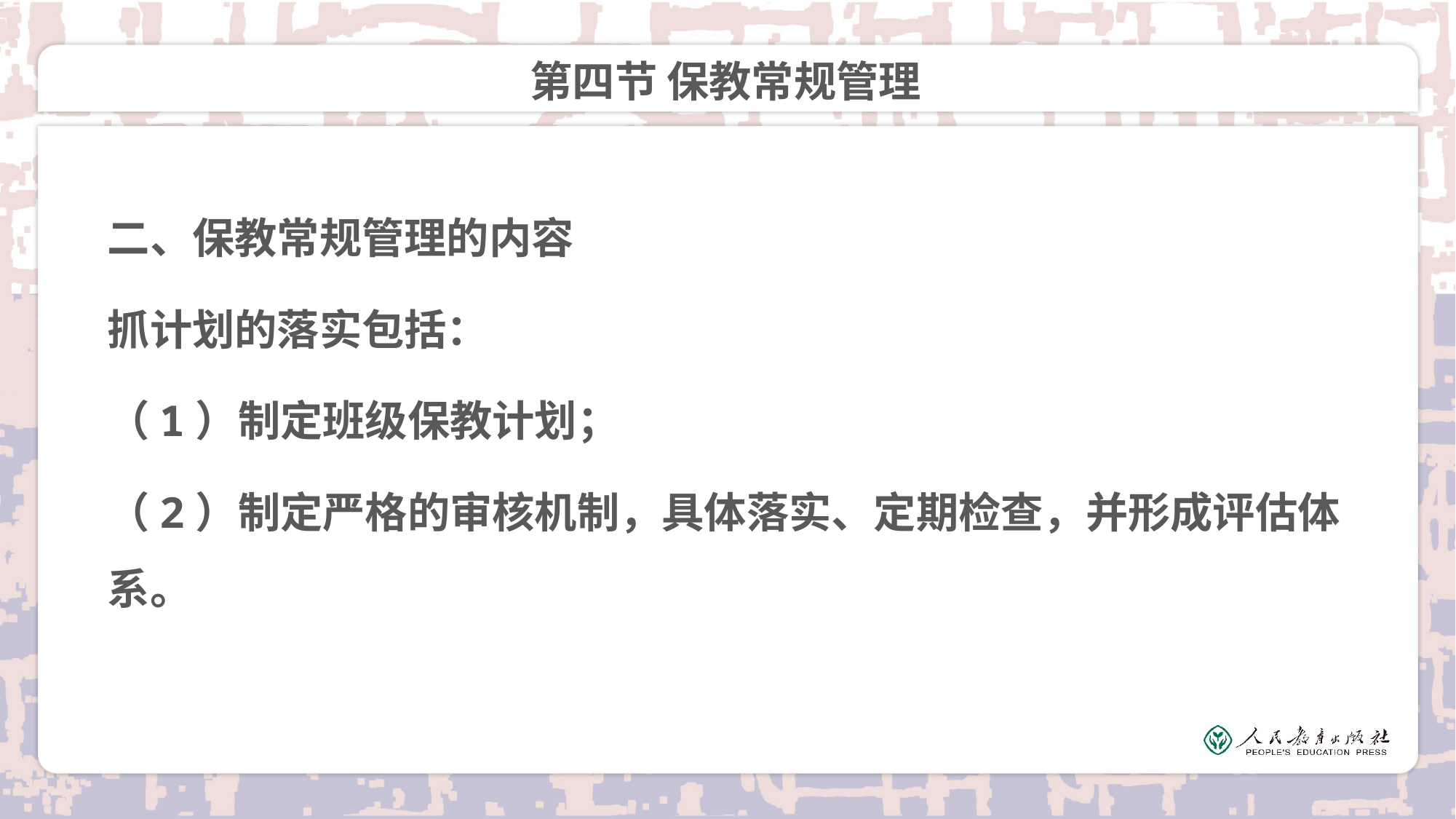

# 第四节 保教常规管理
二、保教常规管理的内容
抓计划的落实包括：
（1）制定班级保教计划；
（2）制定严格的审核机制，具体落实、定期检查，并形成评估体系。